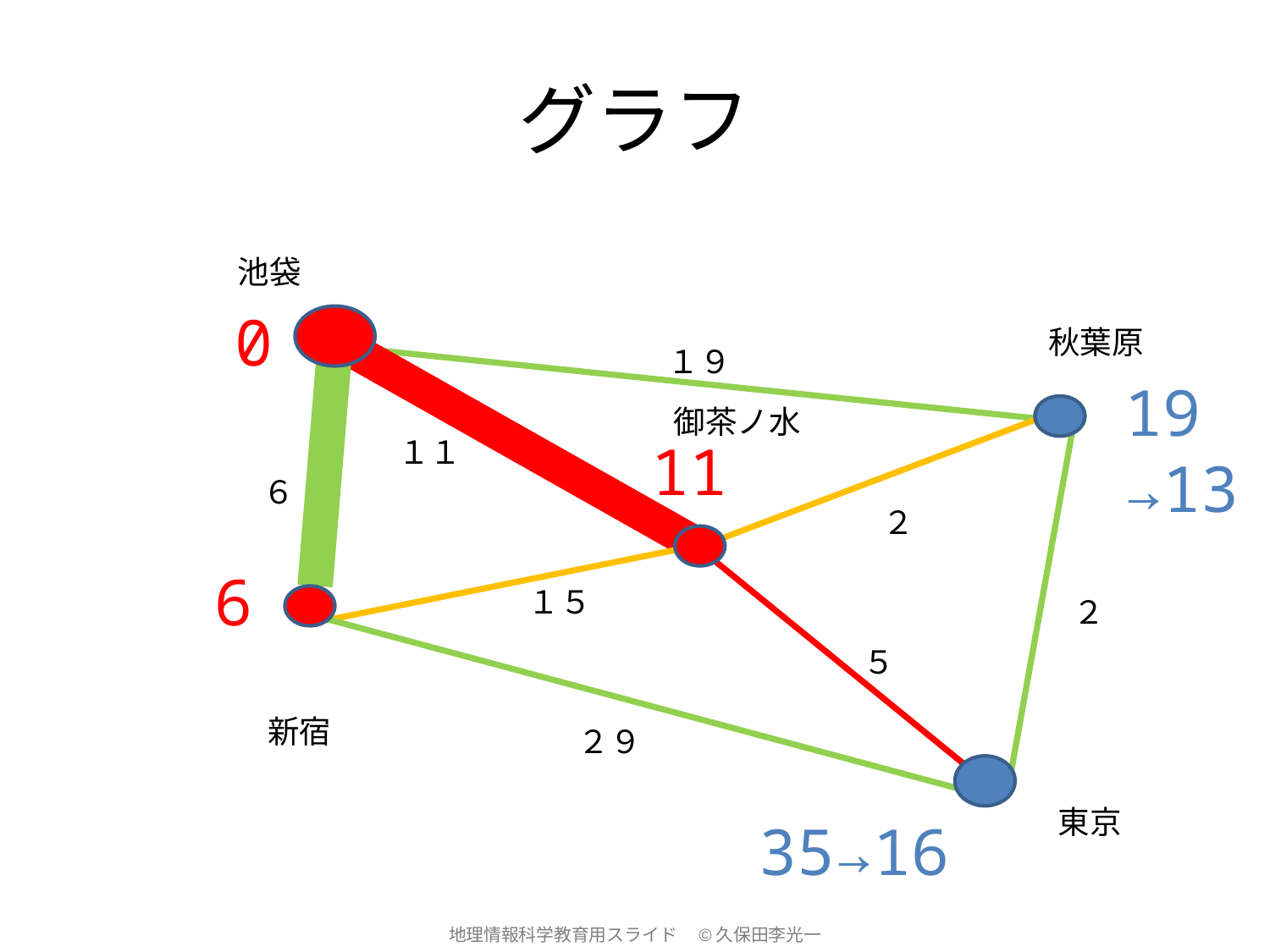

# グラフ
池袋
0

秋葉原
１９
19
→13
御茶ノ水

１１
11
６
２

6
１５

２
５
新宿
２９

東京
35→16